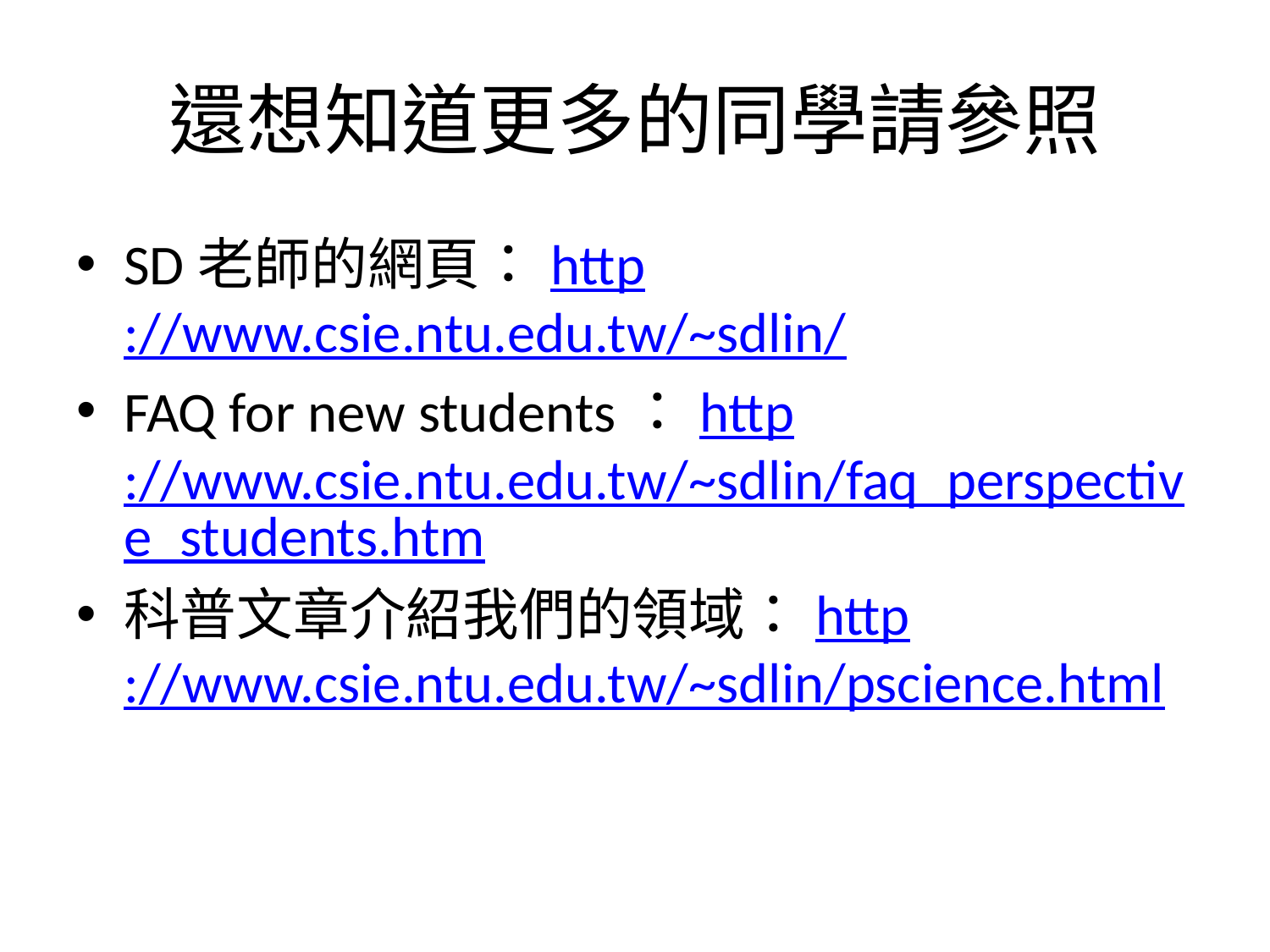

# 還想知道更多的同學請參照
SD老師的網頁：http://www.csie.ntu.edu.tw/~sdlin/
FAQ for new students：http://www.csie.ntu.edu.tw/~sdlin/faq_perspective_students.htm
科普文章介紹我們的領域：http://www.csie.ntu.edu.tw/~sdlin/pscience.html